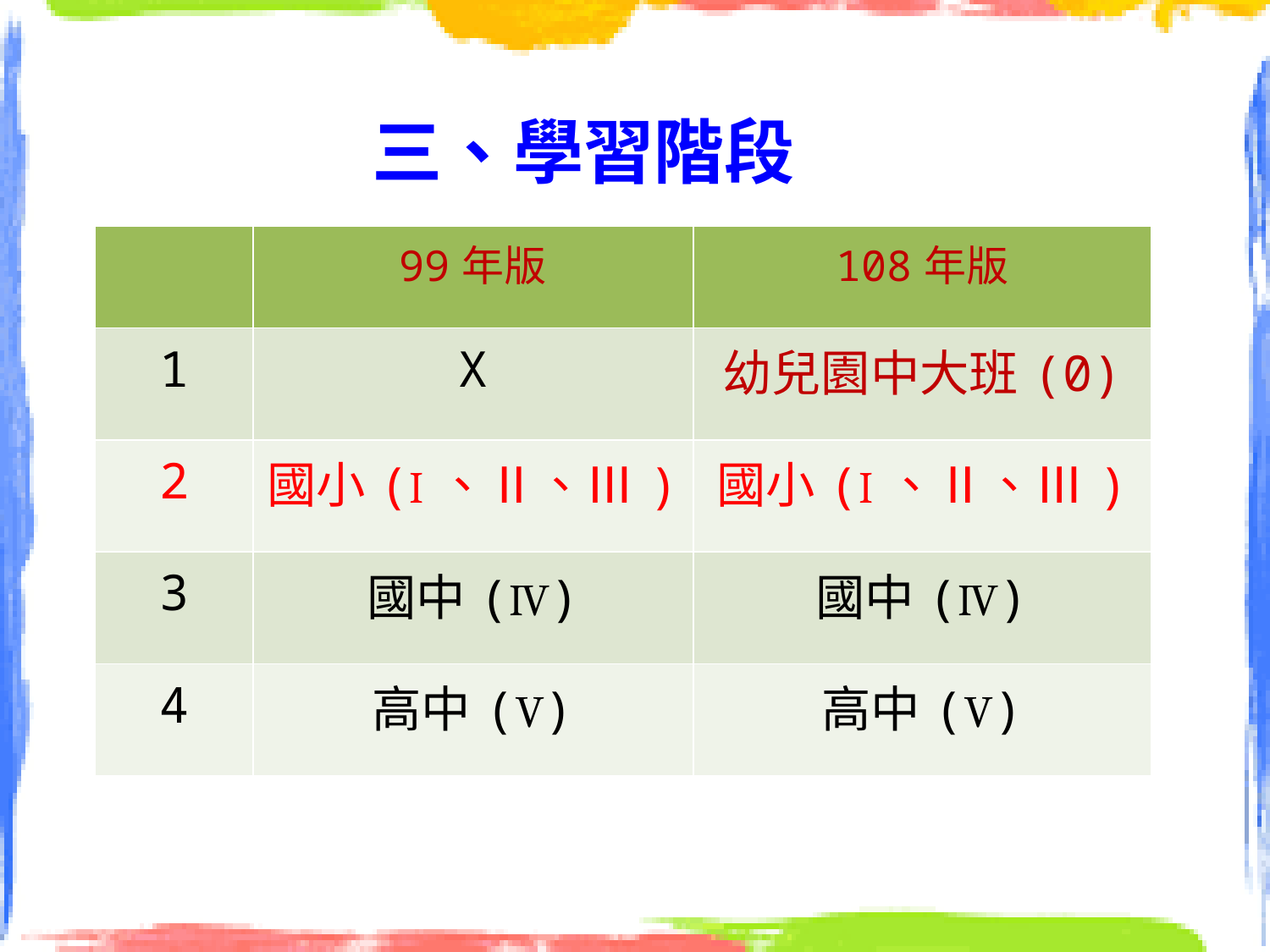

三、學習階段
|  | 99年版 | 108年版 |
| --- | --- | --- |
| 1 | X | 幼兒園中大班(0) |
| 2 | 國小(Ⅰ、Ⅱ、Ⅲ) | 國小(Ⅰ、Ⅱ、Ⅲ) |
| 3 | 國中(Ⅳ) | 國中(Ⅳ) |
| 4 | 高中(Ⅴ) | 高中(Ⅴ) |